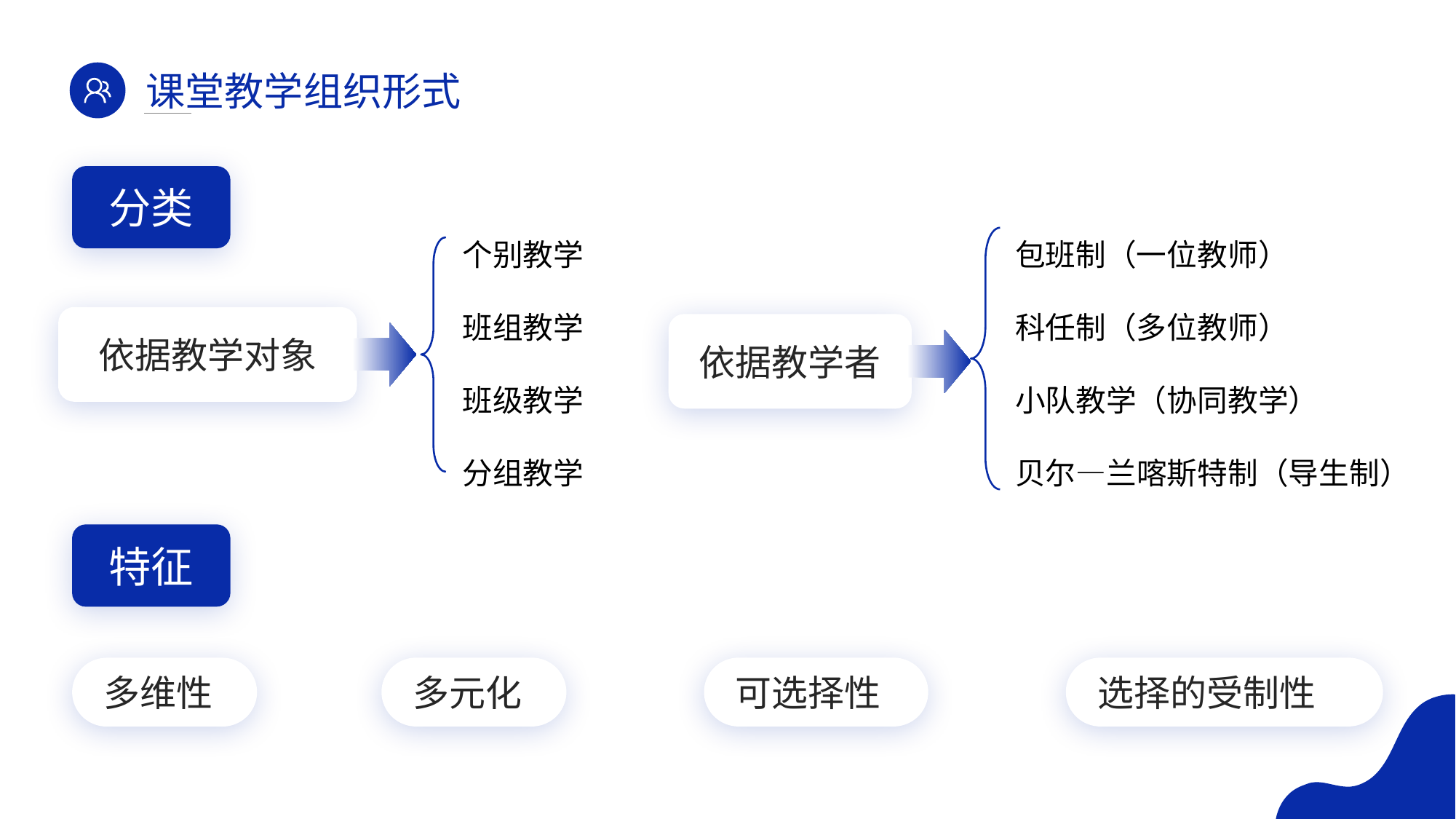

课堂教学组织形式
分类
包班制（一位教师）
科任制（多位教师）
小队教学（协同教学）
贝尔—兰喀斯特制（导生制）
个别教学
班组教学
班级教学
分组教学

依据教学对象
依据教学者

特征
多元化
可选择性
选择的受制性
多维性